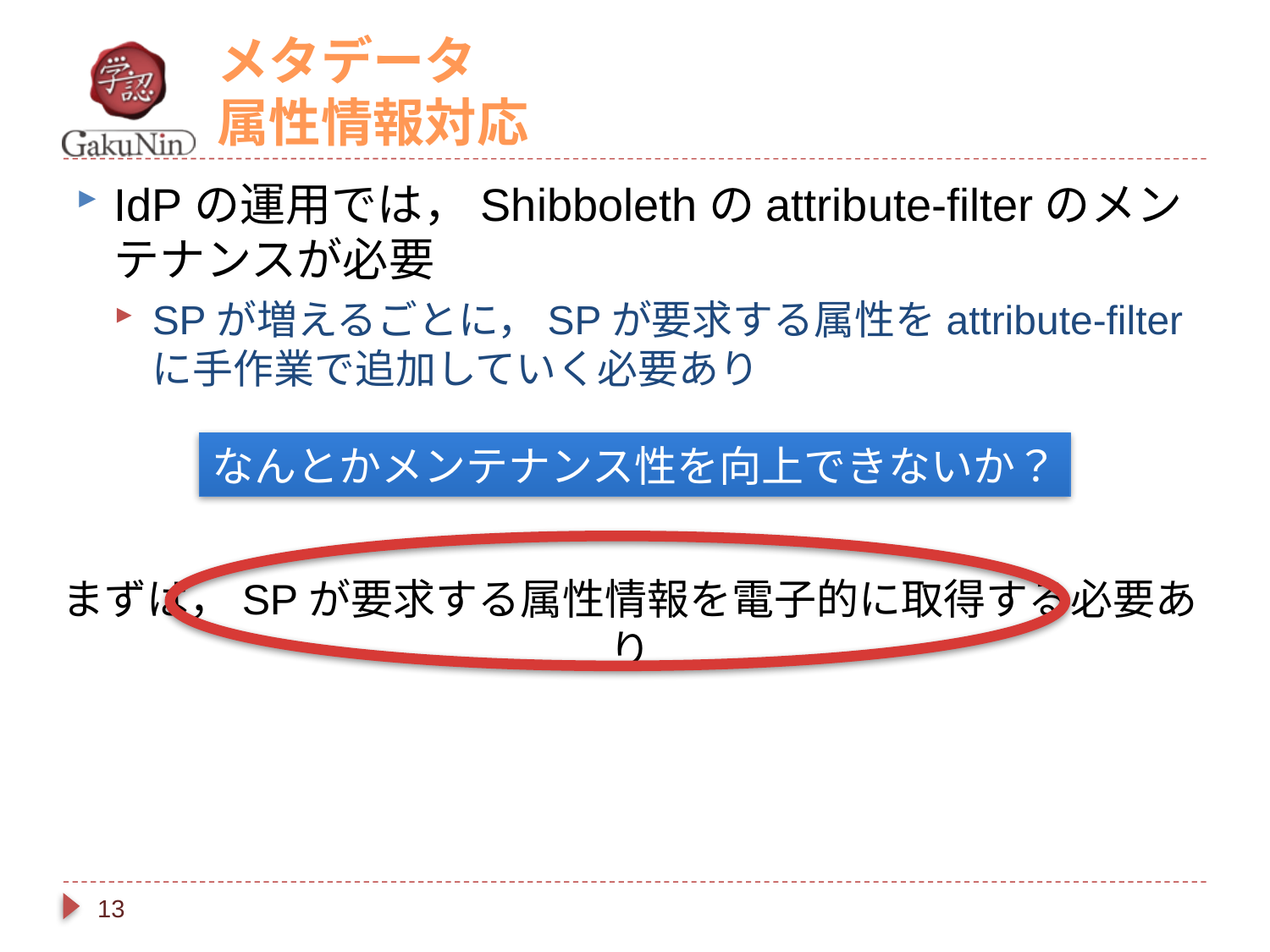

# メタデータ 属性情報対応
IdPの運用では，Shibbolethのattribute-filterのメンテナンスが必要
SPが増えるごとに，SPが要求する属性をattribute-filterに手作業で追加していく必要あり

なんとかメンテナンス性を向上できないか？

まずは，SPが要求する属性情報を電子的に取得する必要あり
13